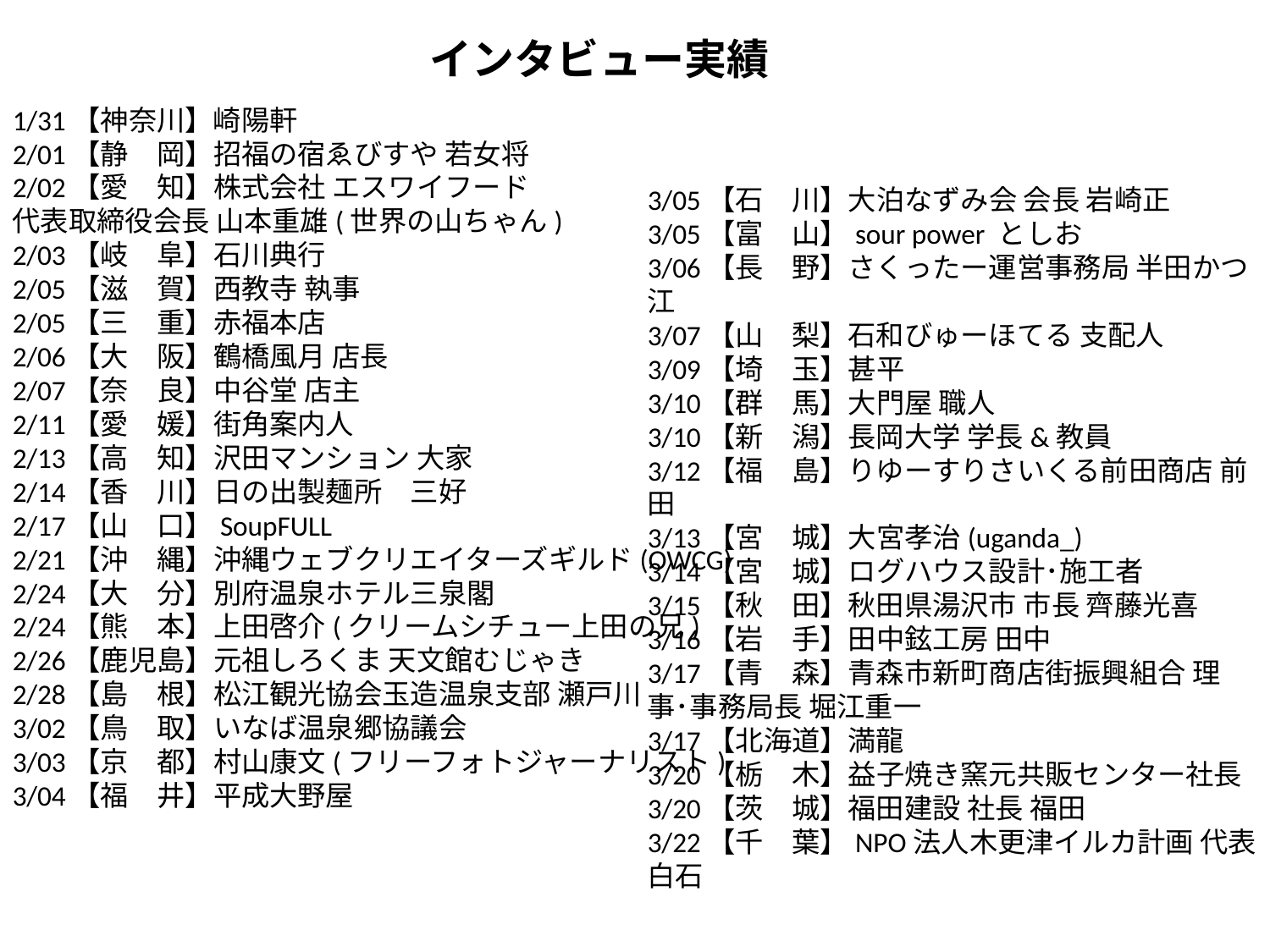

インタビュー実績
1/31【神奈川】崎陽軒
2/01【静　岡】招福の宿ゑびすや 若女将
2/02【愛　知】株式会社 エスワイフード
代表取締役会長 山本重雄(世界の山ちゃん)
2/03【岐　阜】石川典行
2/05【滋　賀】西教寺 執事
2/05【三　重】赤福本店
2/06【大　阪】鶴橋風月 店長
2/07【奈　良】中谷堂 店主
2/11【愛　媛】街角案内人
2/13【高　知】沢田マンション 大家
2/14【香　川】日の出製麺所　三好
2/17【山　口】SoupFULL
2/21【沖　縄】沖縄ウェブクリエイターズギルド(OWCG)
2/24【大　分】別府温泉ホテル三泉閣
2/24【熊　本】上田啓介(クリームシチュー上田の兄)
2/26【鹿児島】元祖しろくま 天文館むじゃき
2/28【島　根】松江観光協会玉造温泉支部 瀬戸川
3/02【鳥　取】いなば温泉郷協議会
3/03【京　都】村山康文(フリーフォトジャーナリスト)
3/04【福　井】平成大野屋
3/05【石　川】大泊なずみ会 会長 岩崎正
3/05【富　山】sour power としお
3/06【長　野】さくったー運営事務局 半田かつ江
3/07【山　梨】石和びゅーほてる 支配人
3/09【埼　玉】甚平
3/10【群　馬】大門屋 職人
3/10【新　潟】長岡大学 学長&教員
3/12【福　島】りゆーすりさいくる前田商店 前田
3/13【宮　城】大宮孝治(uganda_)
3/14【宮　城】ログハウス設計･施工者
3/15【秋　田】秋田県湯沢市 市長 齊藤光喜
3/16【岩　手】田中鉉工房 田中
3/17【青　森】青森市新町商店街振興組合 理事･事務局長 堀江重一
3/17【北海道】満龍
3/20【栃　木】益子焼き窯元共販センター社長
3/20【茨　城】福田建設 社長 福田
3/22【千　葉】NPO法人木更津イルカ計画 代表 白石